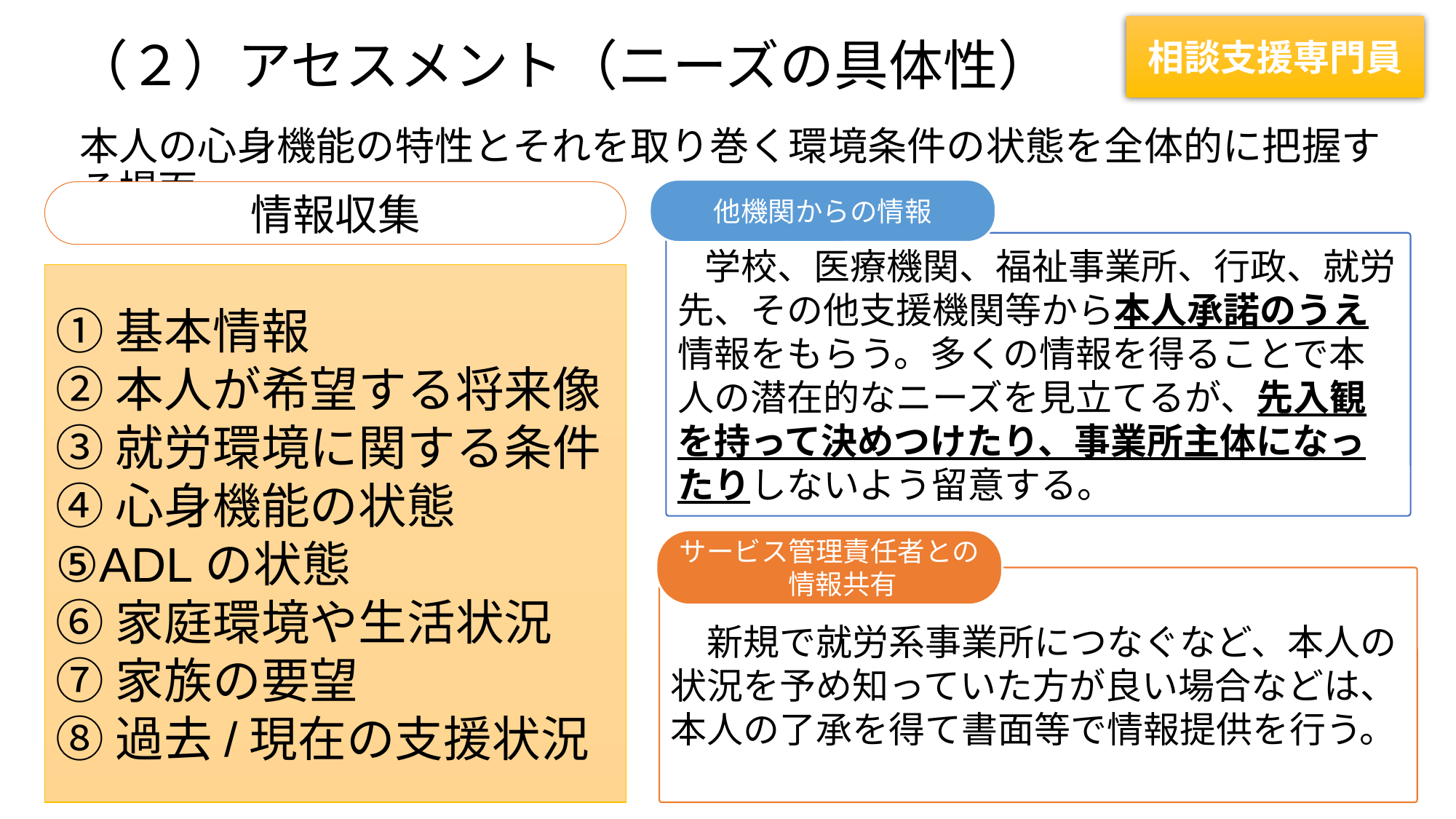

相談支援専門員
# （２）アセスメント（ニーズの具体性）
本人の心身機能の特性とそれを取り巻く環境条件の状態を全体的に把握する場面
他機関からの情報
情報収集
　学校、医療機関、福祉事業所、行政、就労先、その他支援機関等から本人承諾のうえ情報をもらう。多くの情報を得ることで本人の潜在的なニーズを見立てるが、先入観を持って決めつけたり、事業所主体になったりしないよう留意する。
①基本情報
②本人が希望する将来像
③就労環境に関する条件
④心身機能の状態
⑤ADLの状態
⑥家庭環境や生活状況
⑦家族の要望
⑧過去/現在の支援状況
サービス管理責任者との　情報共有
　新規で就労系事業所につなぐなど、本人の状況を予め知っていた方が良い場合などは、本人の了承を得て書面等で情報提供を行う。